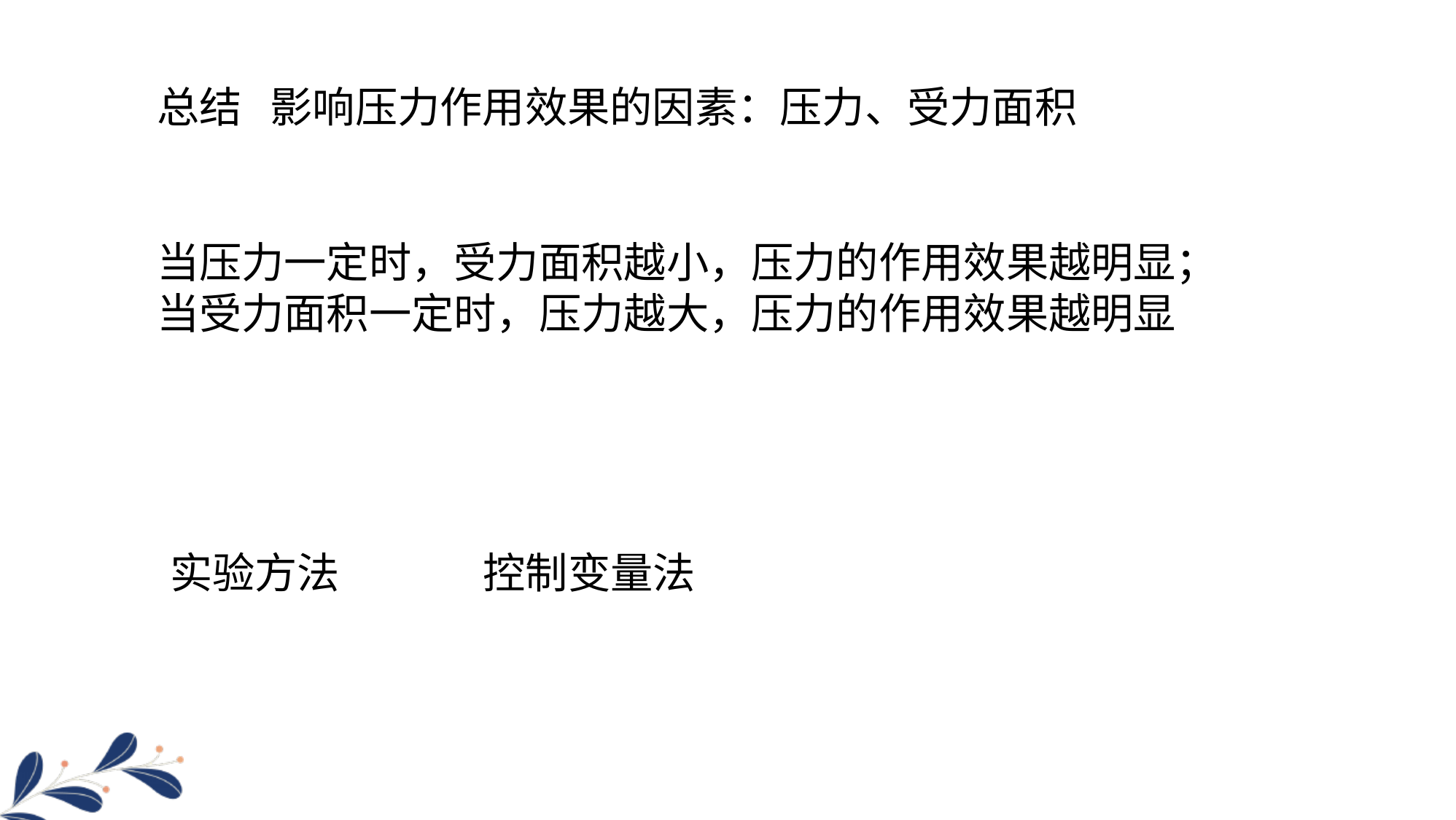

总结   影响压力作用效果的因素：压力、受力面积
当压力一定时，受力面积越小，压力的作用效果越明显；当受力面积一定时，压力越大，压力的作用效果越明显

实验方法
控制变量法